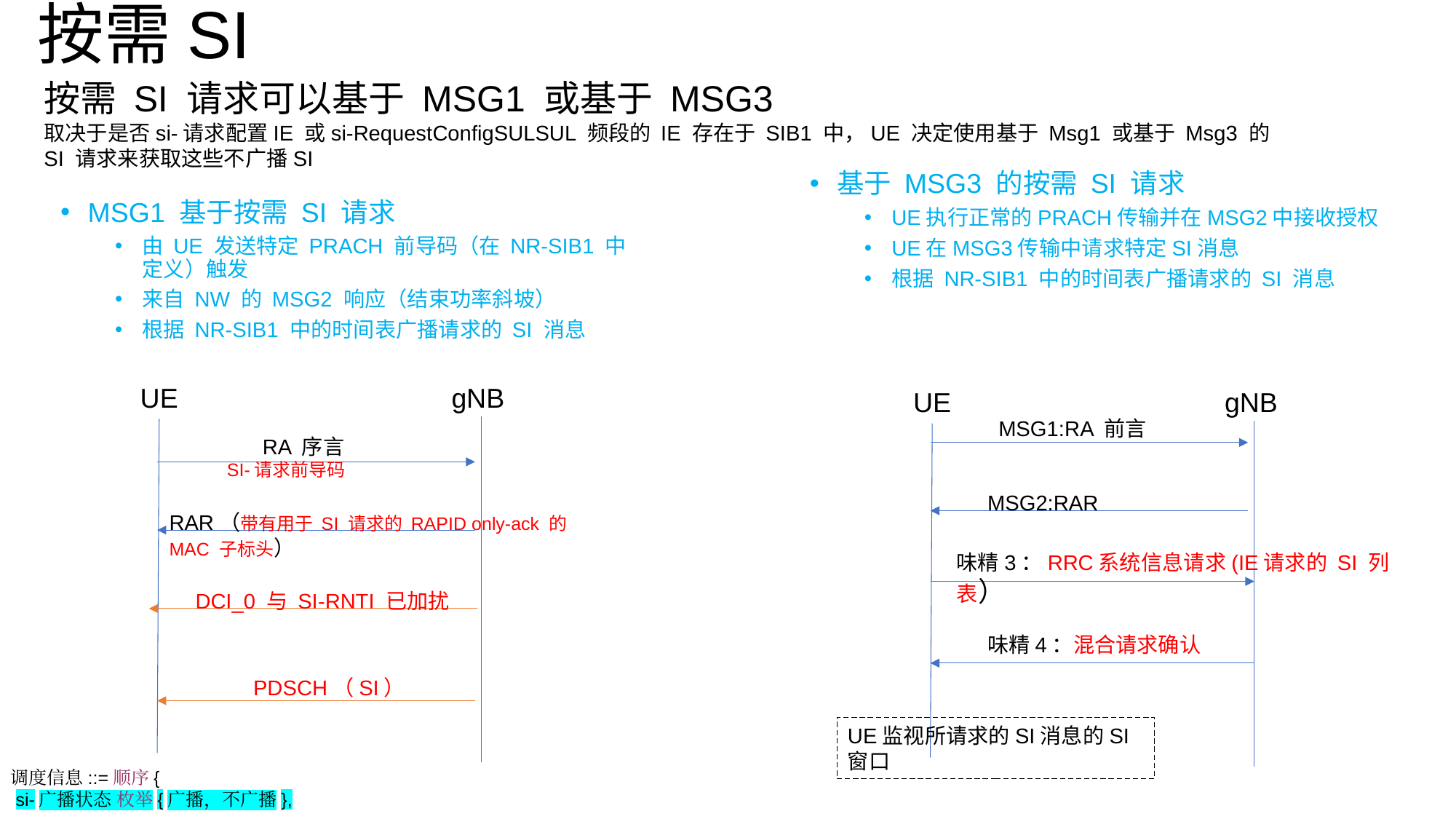

# 按需SI
按需 SI 请求可以基于 MSG1 或基于 MSG3
取决于是否si-请求配置IE 或si-RequestConfigSULSUL 频段的 IE 存在于 SIB1 中，UE 决定使用基于 Msg1 或基于 Msg3 的 SI 请求来获取这些不广播SI
基于 MSG3 的按需 SI 请求
UE执行正常的PRACH传输并在MSG2中接收授权
UE在MSG3传输中请求特定SI消息
根据 NR-SIB1 中的时间表广播请求的 SI 消息

MSG1 基于按需 SI 请求
由 UE 发送特定 PRACH 前导码（在 NR-SIB1 中定义）触发
来自 NW 的 MSG2 响应（结束功率斜坡）
根据 NR-SIB1 中的时间表广播请求的 SI 消息

UE
gNB
UE
gNB
MSG1:RA 前言
RA 序言
SI-请求前导码
MSG2:RAR
RAR（带有用于 SI 请求的 RAPID only-ack 的 MAC 子标头）
味精3：RRC系统信息请求(IE请求的 SI 列表）
DCI_0 与 SI-RNTI 已加扰
味精4：混合请求确认
PDSCH（SI）
UE监视所请求的SI消息的SI窗口
调度信息::=顺序{
 si-广播状态 枚举{广播，不广播},